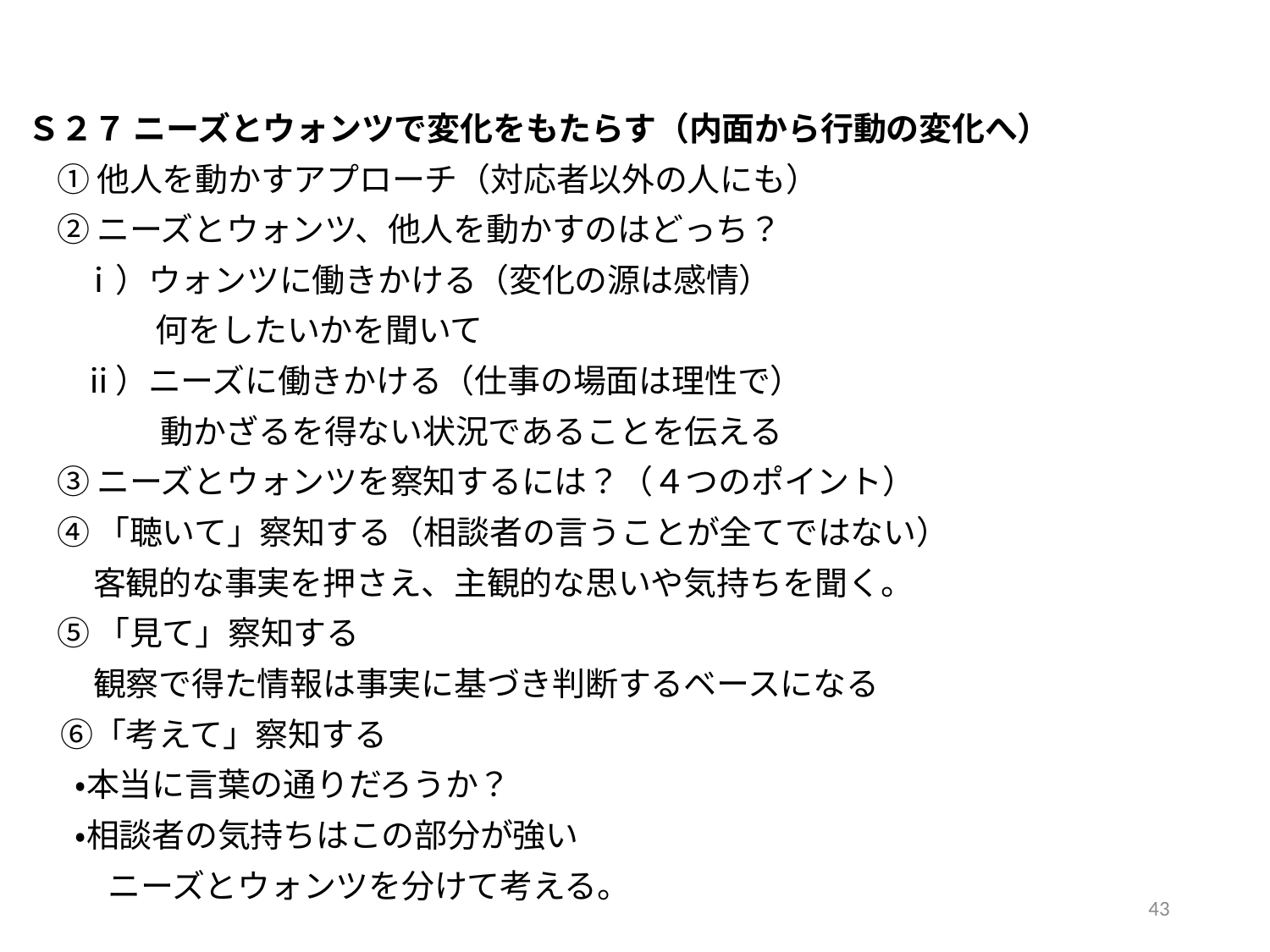

Ｓ２７ ニーズとウォンツで変化をもたらす（内面から行動の変化へ）
    ①他人を動かすアプローチ（対応者以外の人にも）
    ②ニーズとウォンツ、他人を動かすのはどっち？
　   ⅰ）ウォンツに働きかける（変化の源は感情）
　　　    何をしたいかを聞いて
　   ⅱ）ニーズに働きかける（仕事の場面は理性で）
                 動かざるを得ない状況であることを伝える
    ③ニーズとウォンツを察知するには？（４つのポイント）
    ④「聴いて」察知する（相談者の言うことが全てではない）
　　客観的な事実を押さえ、主観的な思いや気持ちを聞く。
    ⑤「見て」察知する
　　観察で得た情報は事実に基づき判断するベースになる
　⑥「考えて」察知する
　  ・本当に言葉の通りだろうか？
　  ・相談者の気持ちはこの部分が強い
　　  ニーズとウォンツを分けて考える。

43